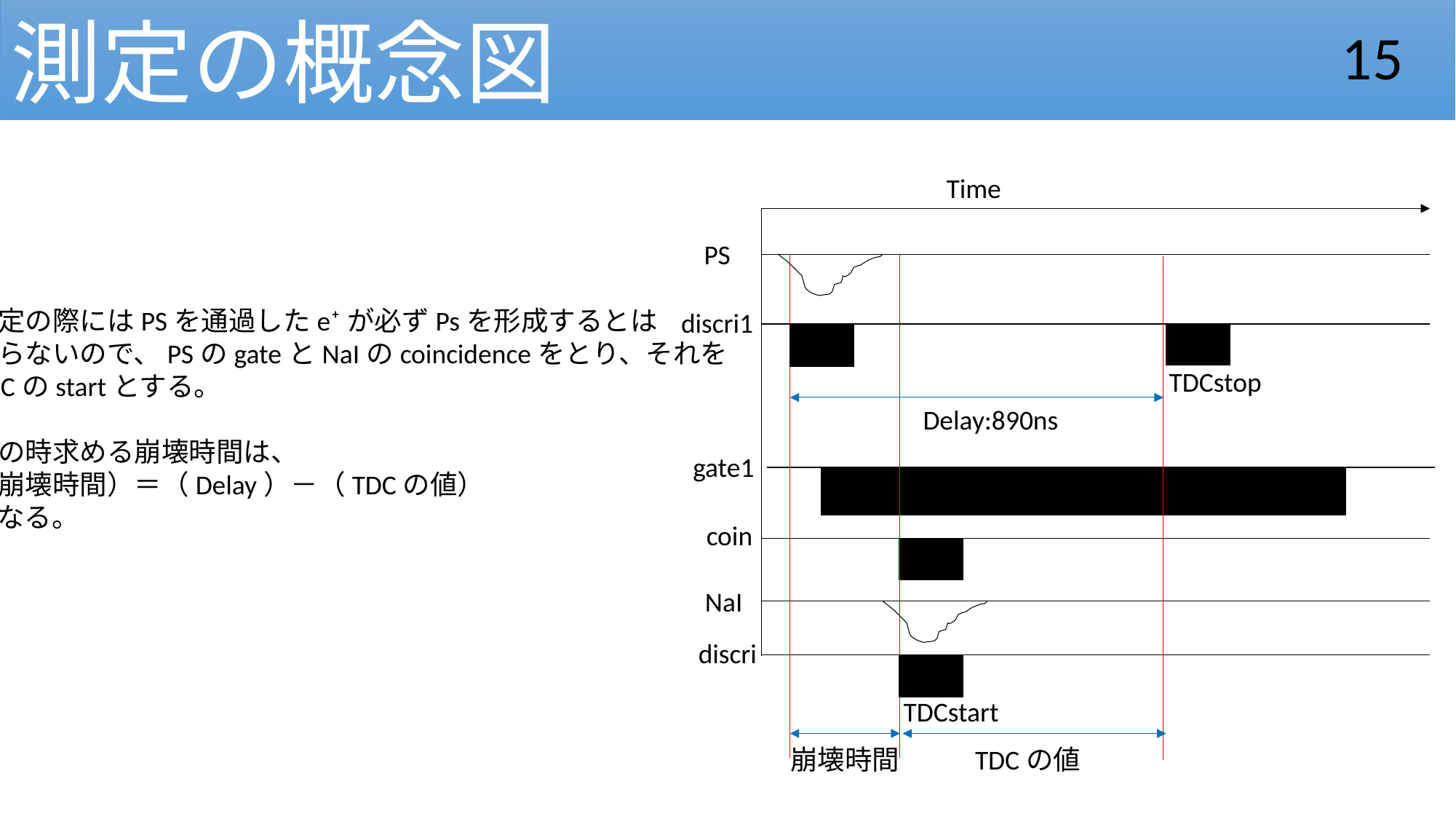

測定の概念図
15
Time
PS

測定の際にはPSを通過したe⁺が必ずPsを形成するとは
限らないので、PSのgateとNaIのcoincidenceをとり、それを
TDCのstartとする。

この時求める崩壊時間は、
（崩壊時間）＝（Delay）－（TDCの値）
となる。
discri1

TDCstop
Delay:890ns
gate1

coin

NaI

discri

TDCstart
崩壊時間
TDCの値